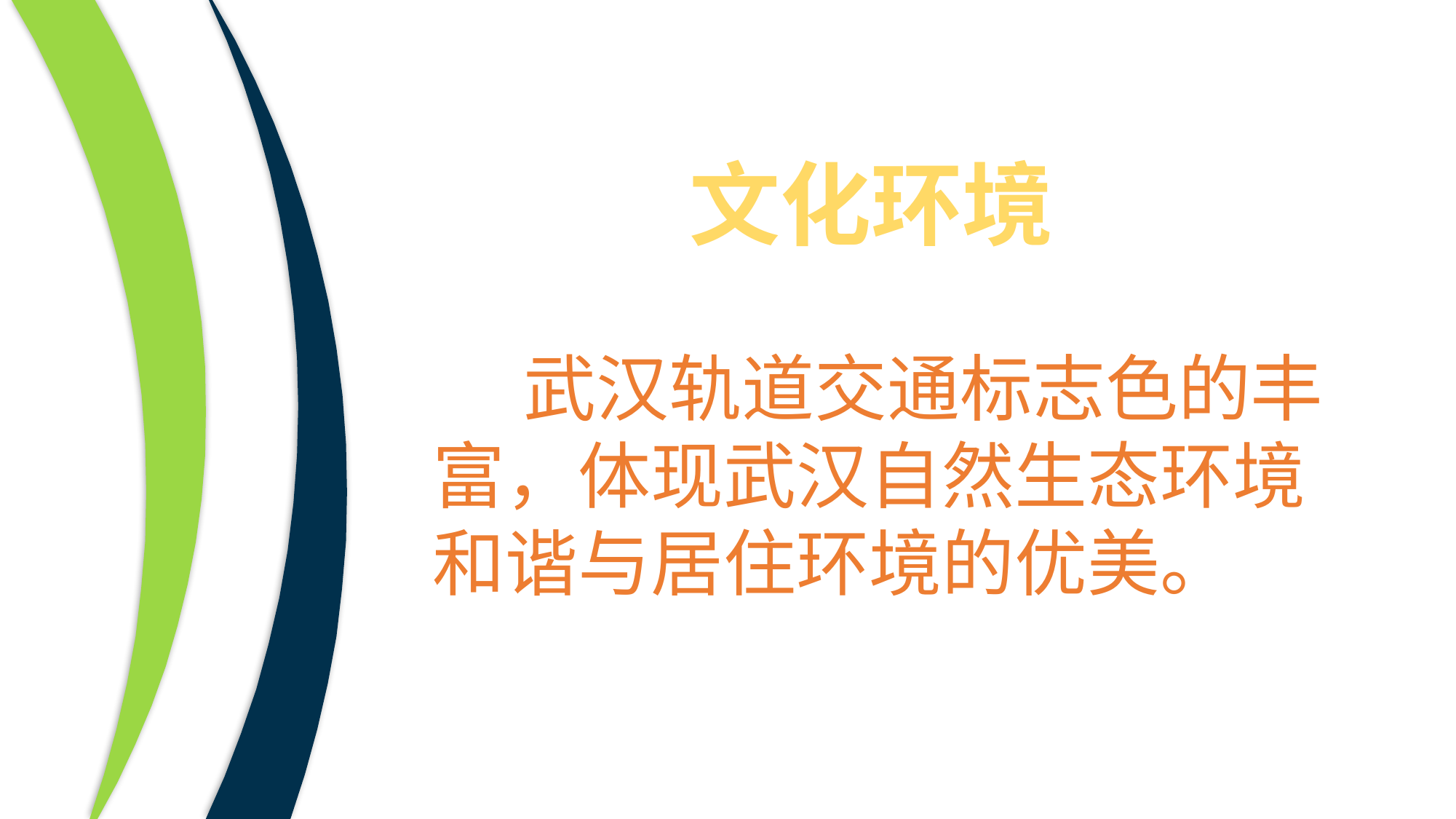

文化环境
     武汉轨道交通标志色的丰富，体现武汉自然生态环境和谐与居住环境的优美。